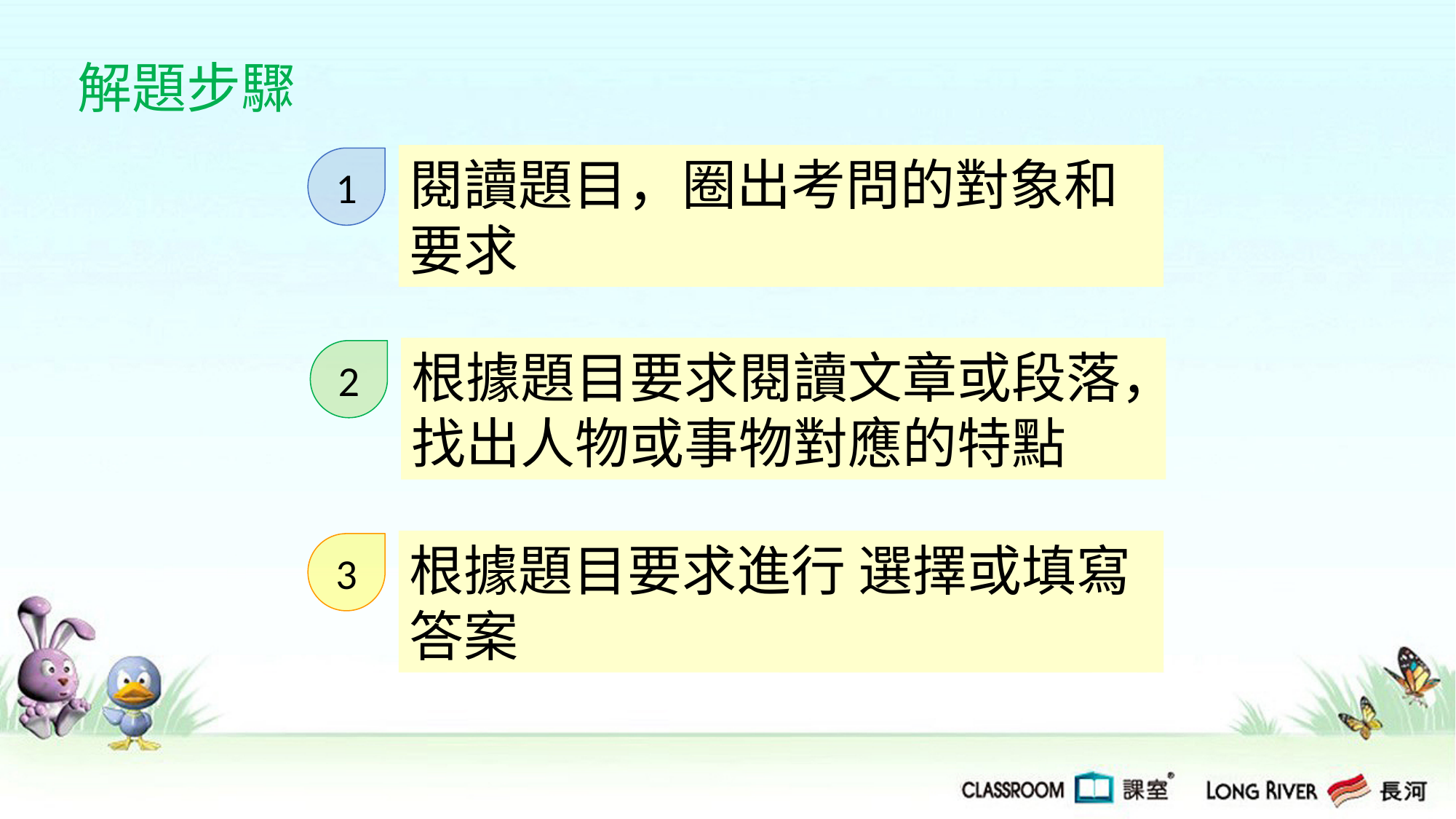

解題步驟
閱讀題目，圈出考問的對象和要求
1
根據題目要求閱讀文章或段落，找出人物或事物對應的特點
2
根據題目要求進行 選擇或填寫答案
3